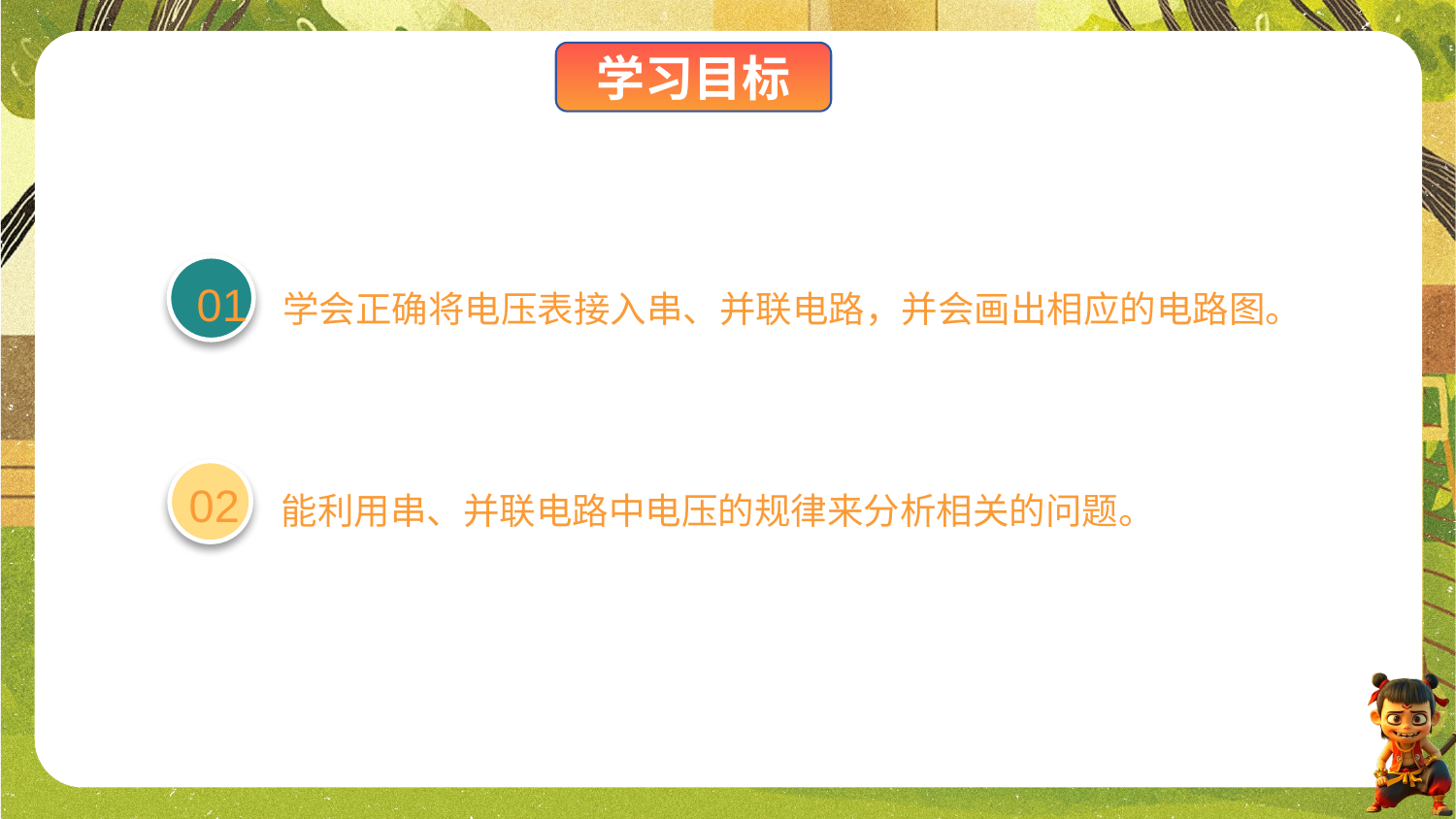

01
学会正确将电压表接入串、并联电路，并会画出相应的电路图。
能利用串、并联电路中电压的规律来分析相关的问题。

02